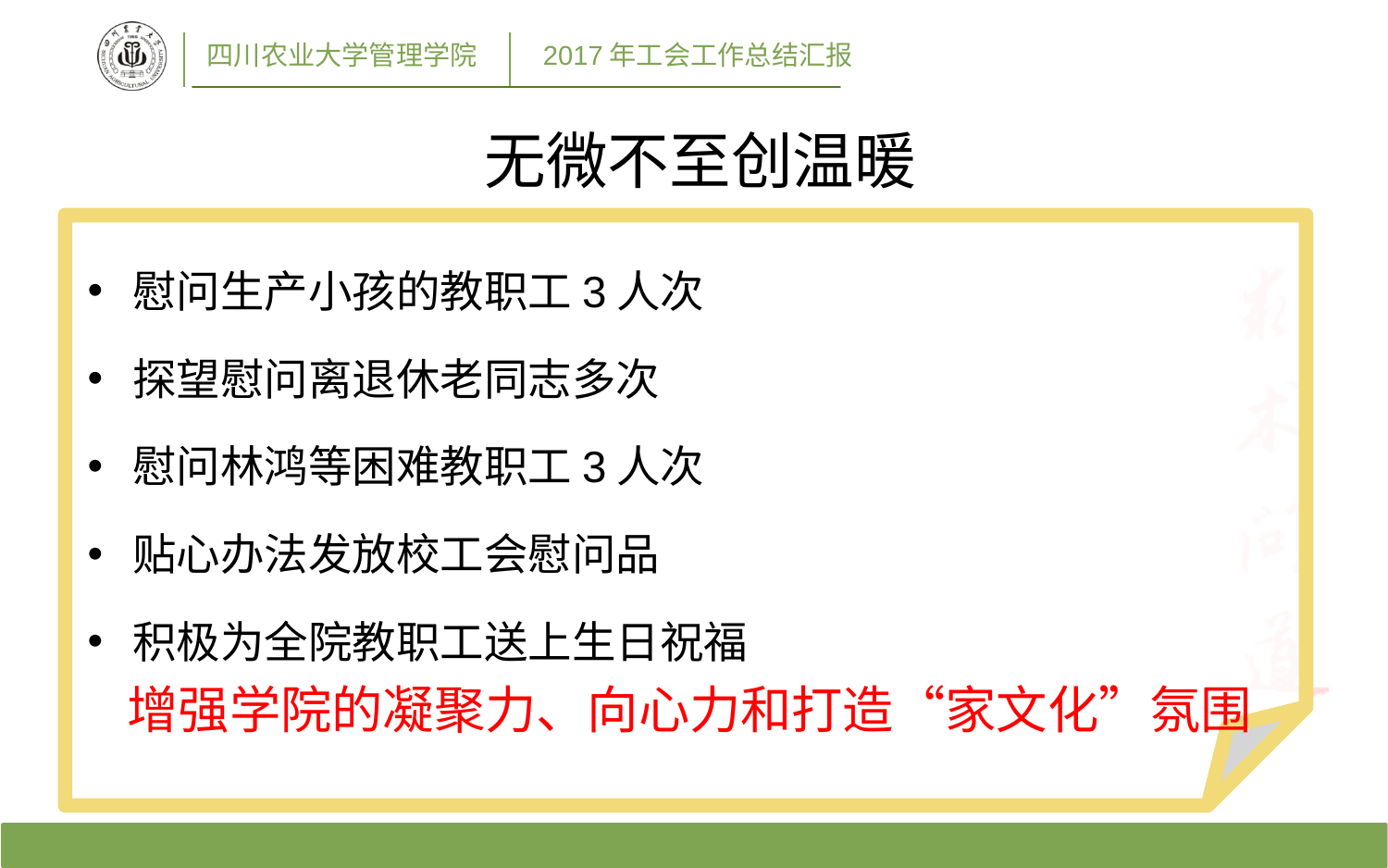

无微不至创温暖

慰问生产小孩的教职工3人次
探望慰问离退休老同志多次
慰问林鸿等困难教职工3人次
贴心办法发放校工会慰问品
积极为全院教职工送上生日祝福
   增强学院的凝聚力、向心力和打造“家文化”氛围